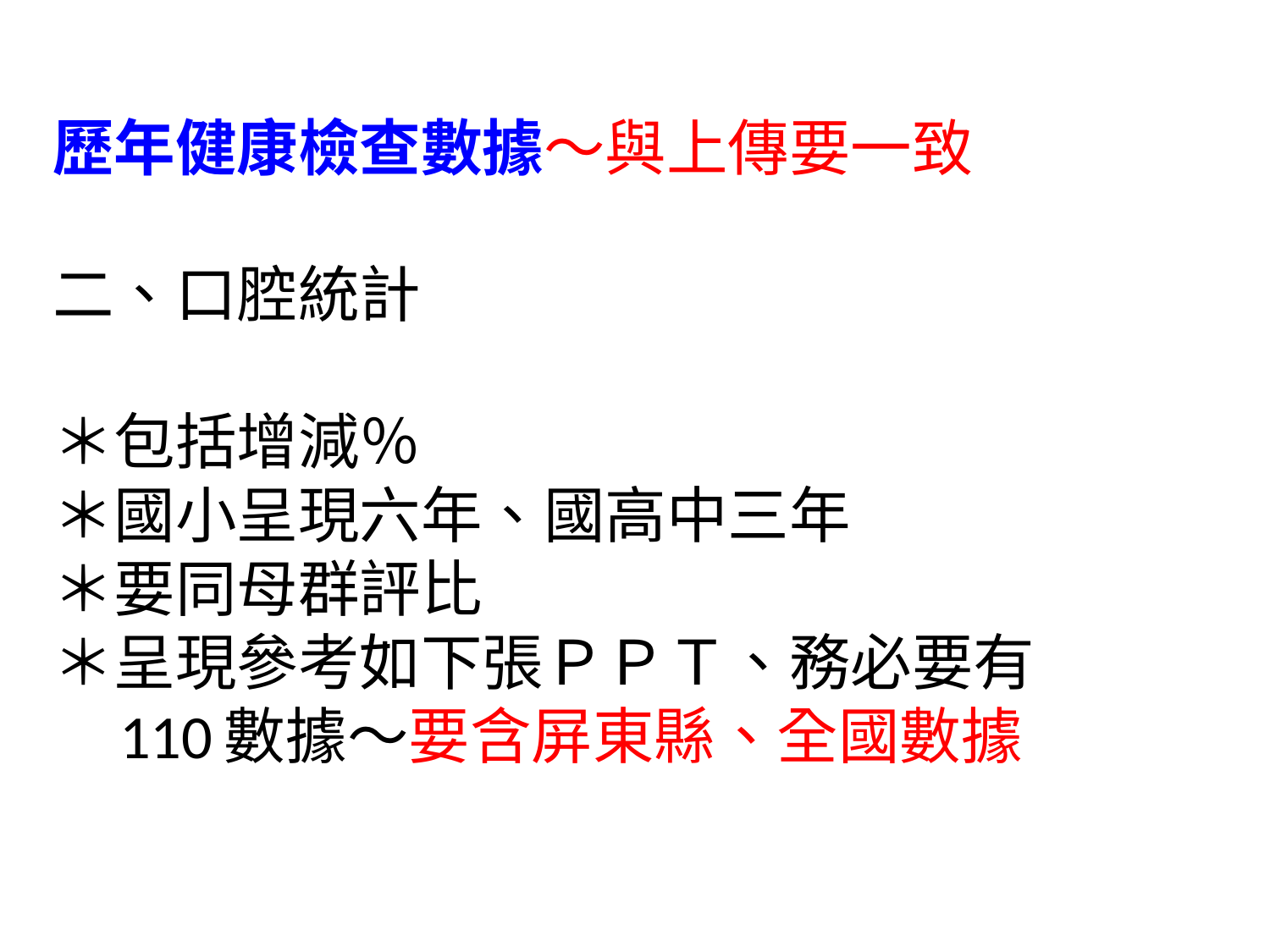

# 歷年健康檢查數據～與上傳要一致 二、口腔統計 ＊包括增減％ ＊國小呈現六年、國高中三年 ＊要同母群評比 ＊呈現參考如下張ＰＰＴ、務必要有 110數據～要含屏東縣、全國數據